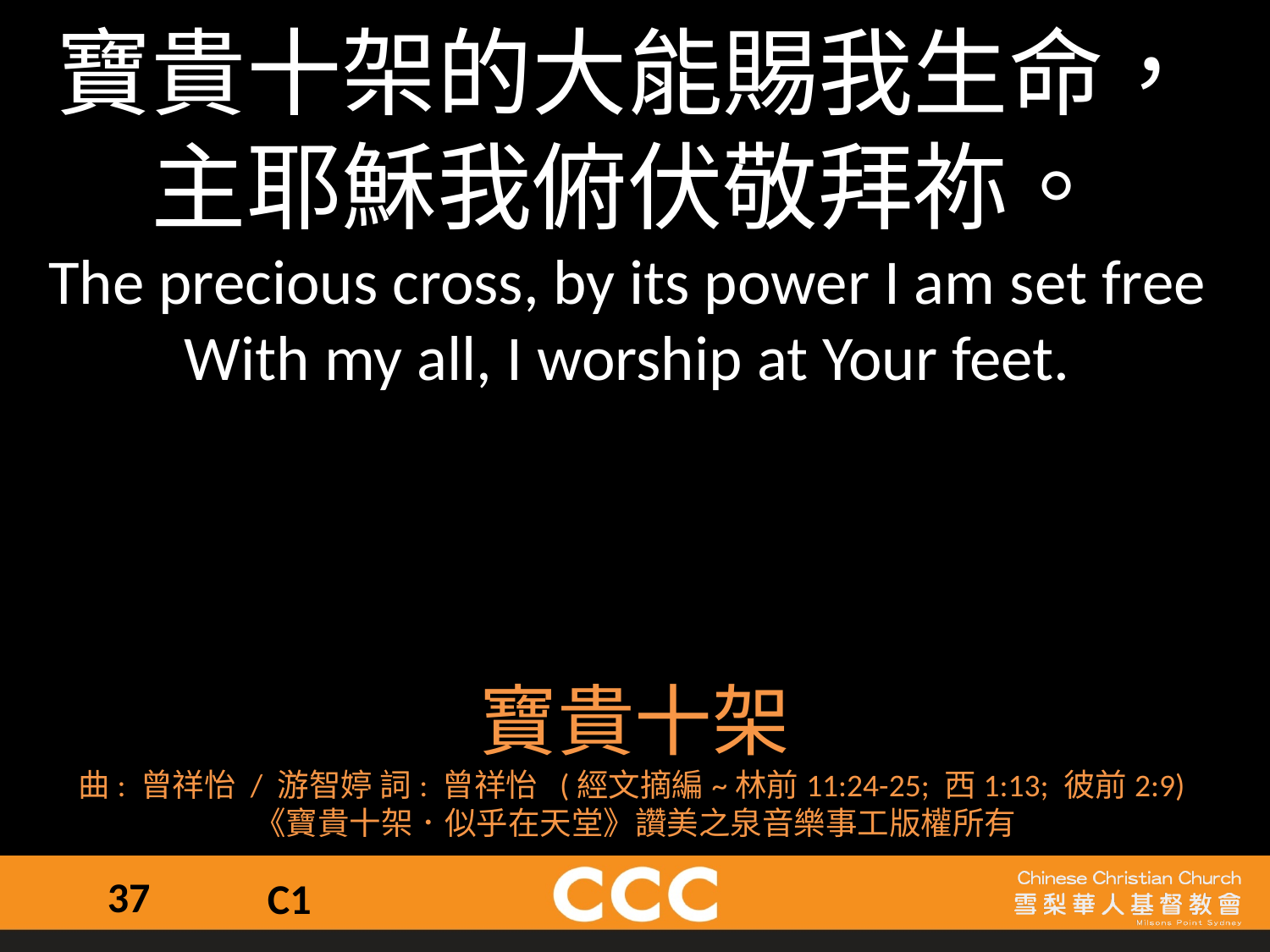

寶貴十架的大能賜我生命，
主耶穌我俯伏敬拜祢。
The precious cross, by its power I am set free
With my all, I worship at Your feet.
寶貴十架
曲: 曾祥怡 / 游智婷 詞: 曾祥怡  (經文摘編~林前11:24-25; 西1:13; 彼前2:9)
《寶貴十架．似乎在天堂》讚美之泉音樂事工版權所有

37
C1